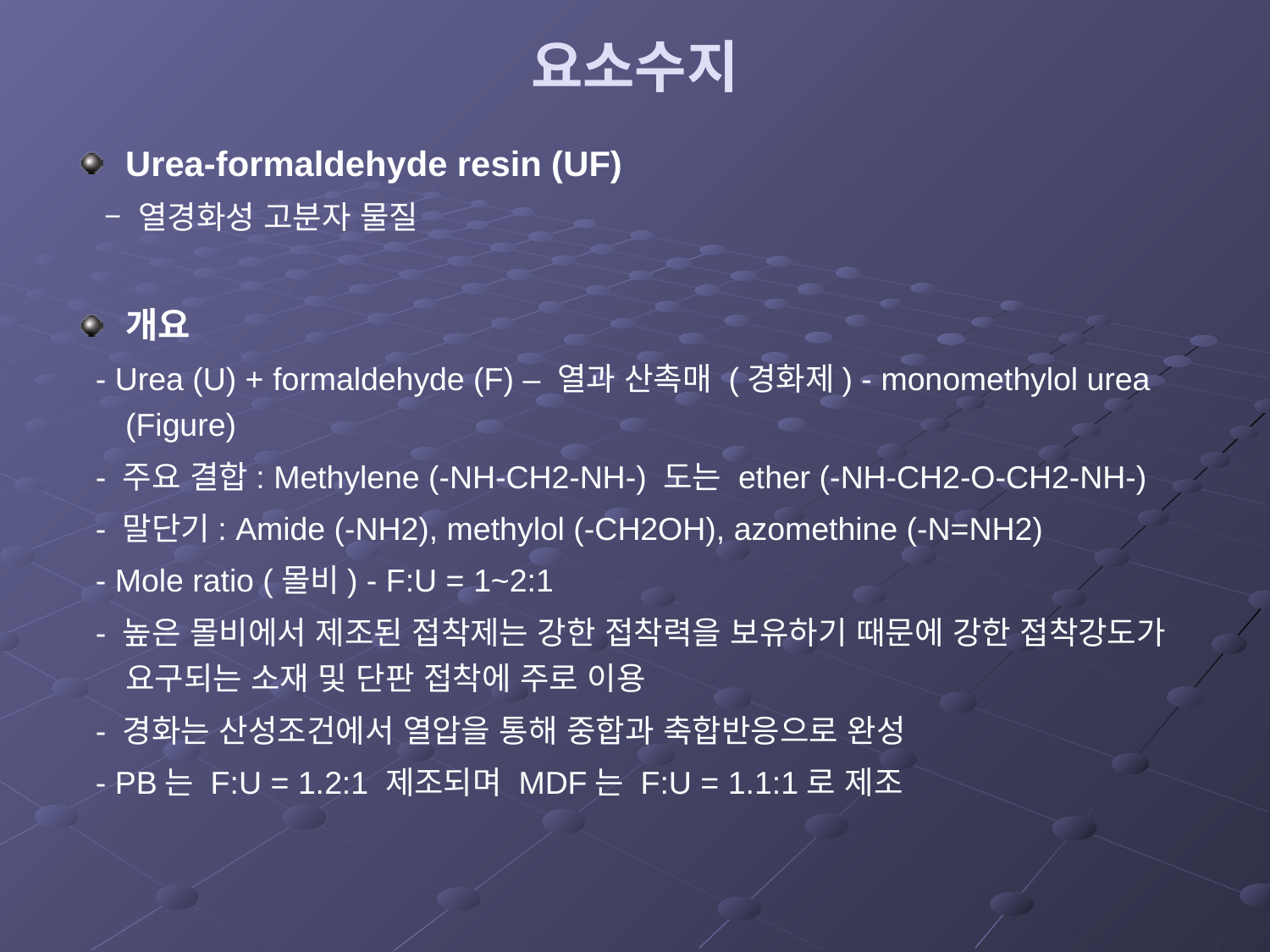

# 요소수지
Urea-formaldehyde resin (UF)
   – 열경화성 고분자 물질

개요
  - Urea (U) + formaldehyde (F) – 열과 산촉매 (경화제) - monomethylol urea (Figure)
  - 주요 결합: Methylene (-NH-CH2-NH-) 도는 ether (-NH-CH2-O-CH2-NH-)
  - 말단기: Amide (-NH2), methylol (-CH2OH), azomethine (-N=NH2)
  - Mole ratio (몰비) - F:U = 1~2:1
  - 높은 몰비에서 제조된 접착제는 강한 접착력을 보유하기 때문에 강한 접착강도가 요구되는 소재 및 단판 접착에 주로 이용
  - 경화는 산성조건에서 열압을 통해 중합과 축합반응으로 완성
  - PB는 F:U = 1.2:1 제조되며 MDF는 F:U = 1.1:1로 제조